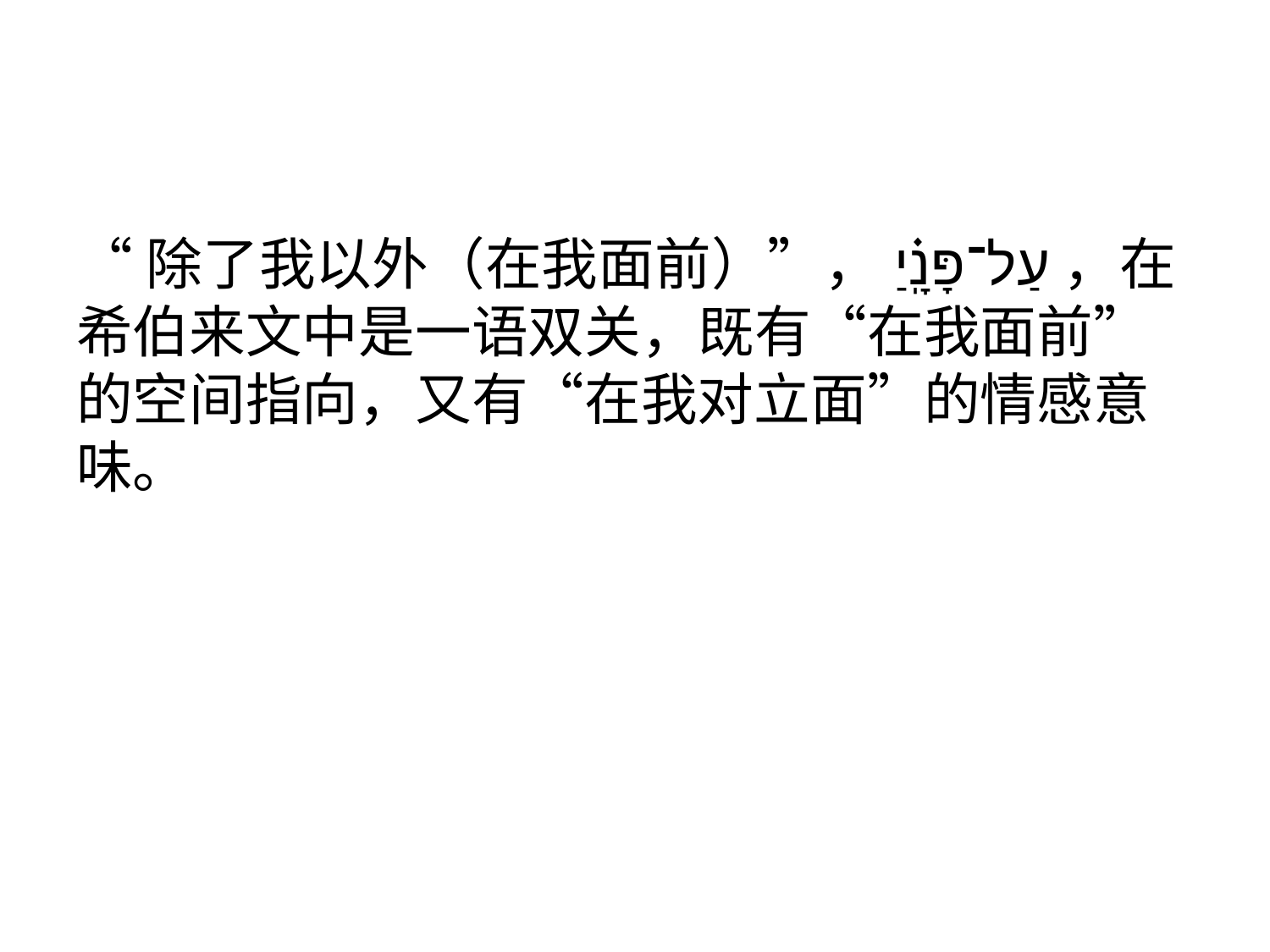

#
“除了我以外（在我面前）”，עַל־פָּנָֽ֗יַ，在希伯来文中是一语双关，既有“在我面前”的空间指向，又有“在我对立面”的情感意味。